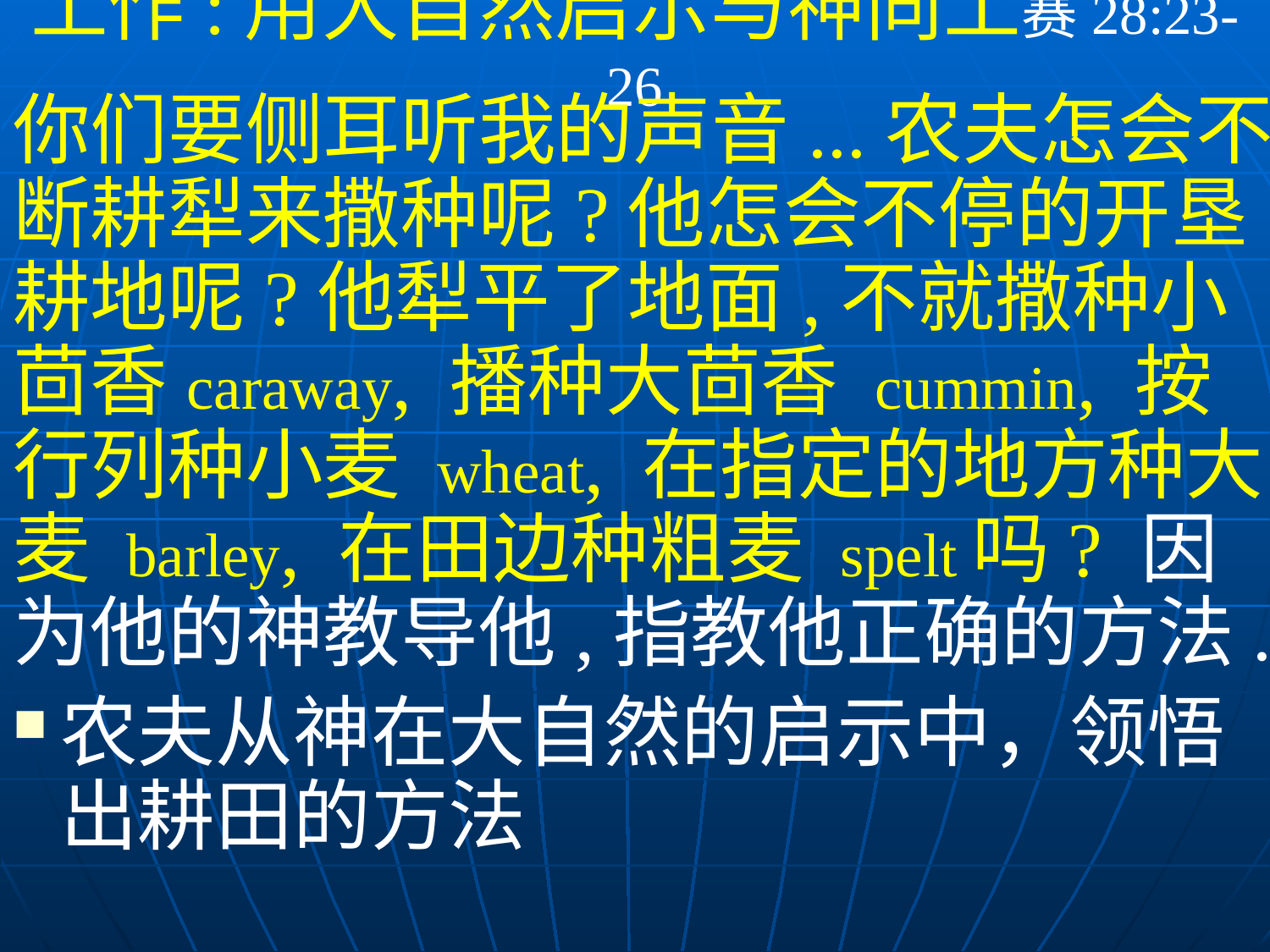

工作:用大自然启示与神同工赛28:23-26
你们要侧耳听我的声音...农夫怎会不断耕犁来撒种呢?他怎会不停的开垦耕地呢?他犁平了地面,不就撒种小茴香caraway, 播种大茴香 cummin, 按行列种小麦 wheat, 在指定的地方种大麦 barley, 在田边种粗麦 spelt吗? 因为他的神教导他,指教他正确的方法.
农夫从神在大自然的启示中，领悟出耕田的方法